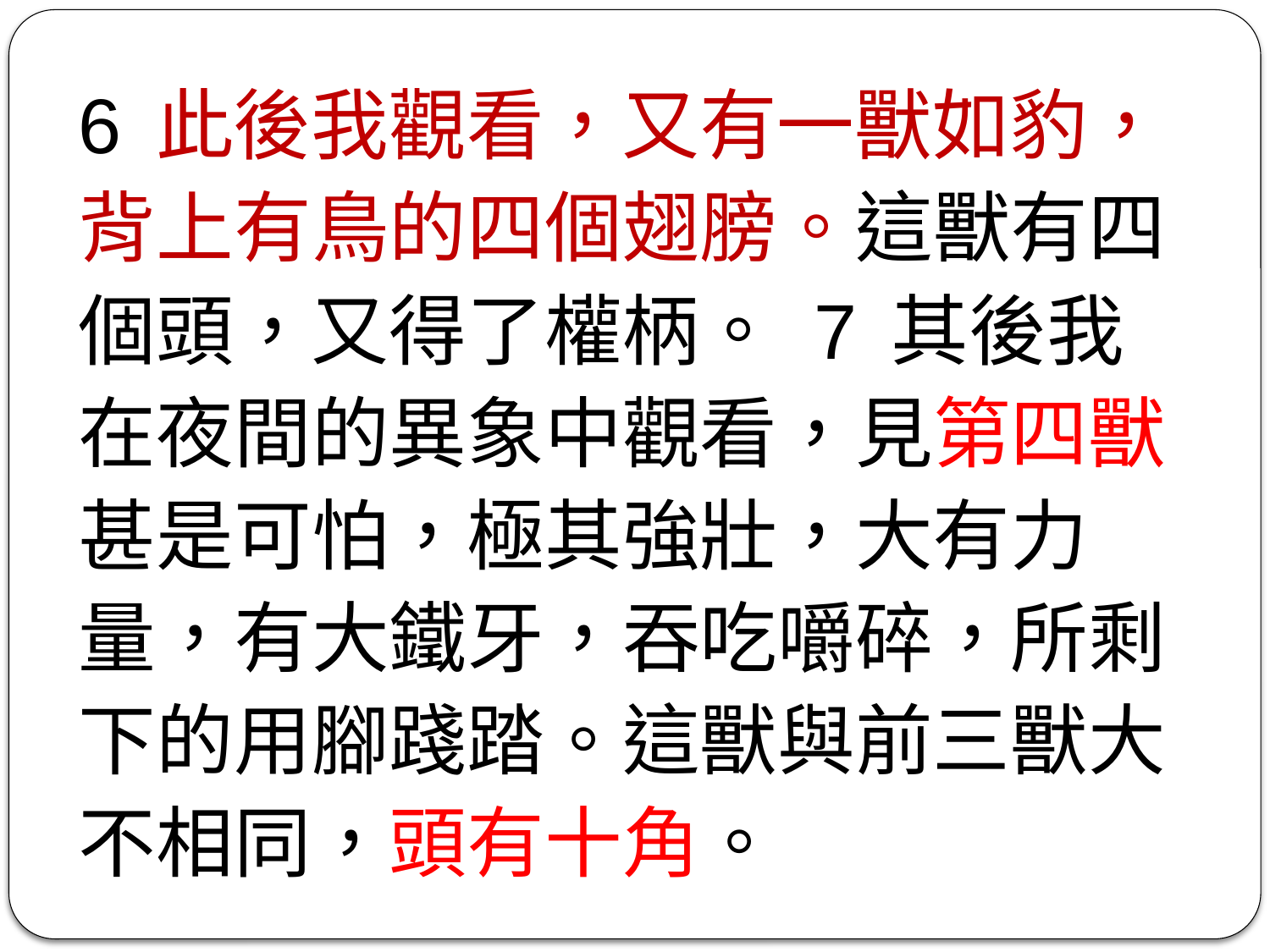

6 此後我觀看，又有一獸如豹，背上有鳥的四個翅膀。這獸有四個頭，又得了權柄。 7 其後我在夜間的異象中觀看，見第四獸甚是可怕，極其強壯，大有力量，有大鐵牙，吞吃嚼碎，所剩下的用腳踐踏。這獸與前三獸大不相同，頭有十角。